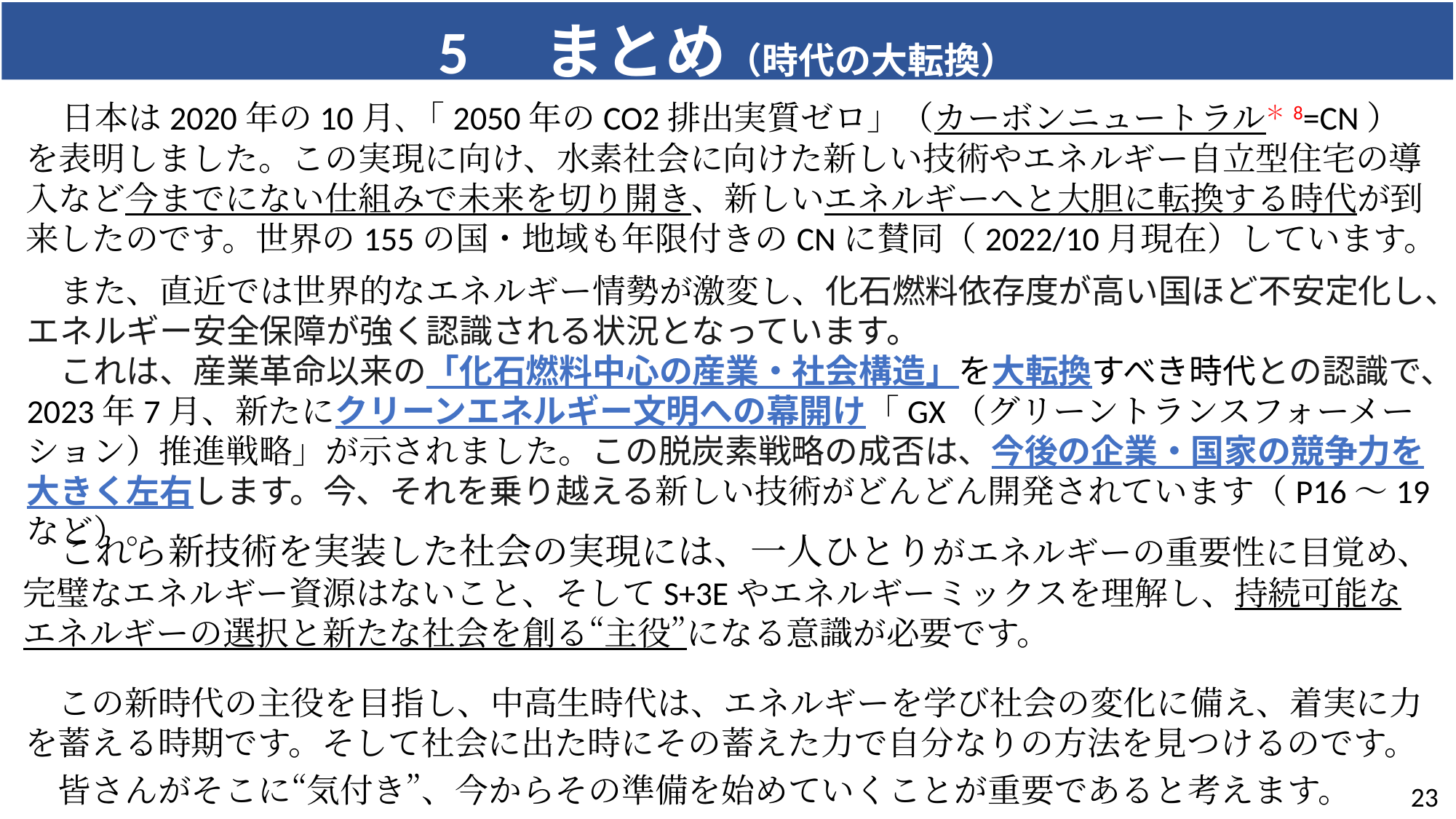

5　まとめ（時代の大転換）
　日本は2020年の10月､「2050年のCO2排出実質ゼロ」（カーボンニュートラル＊8=CN）を表明しました。この実現に向け、水素社会に向けた新しい技術やエネルギー自立型住宅の導入など今までにない仕組みで未来を切り開き、新しいエネルギーへと大胆に転換する時代が到来したのです。世界の155の国・地域も年限付きのCNに賛同（2022/10月現在）しています。
　また、直近では世界的なエネルギー情勢が激変し、化石燃料依存度が高い国ほど不安定化し、エネルギー安全保障が強く認識される状況となっています。
　これは、産業革命以来の「化石燃料中心の産業・社会構造」を大転換すべき時代との認識で、2023年7月、新たにクリーンエネルギー文明への幕開け「GX（グリーントランスフォーメーション）推進戦略」が示されました。この脱炭素戦略の成否は、今後の企業・国家の競争力を大きく左右します。今、それを乗り越える新しい技術がどんどん開発されています（P16～19など）。
　これら新技術を実装した社会の実現には、一人ひとりがエネルギーの重要性に目覚め、完璧なエネルギー資源はないこと、そしてS+3Eやエネルギーミックスを理解し、持続可能なエネルギーの選択と新たな社会を創る“主役”になる意識が必要です。
　この新時代の主役を目指し、中高生時代は、エネルギーを学び社会の変化に備え、着実に力を蓄える時期です。そして社会に出た時にその蓄えた力で自分なりの方法を見つけるのです。

　皆さんがそこに“気付き”、今からその準備を始めていくことが重要であると考えます。
23